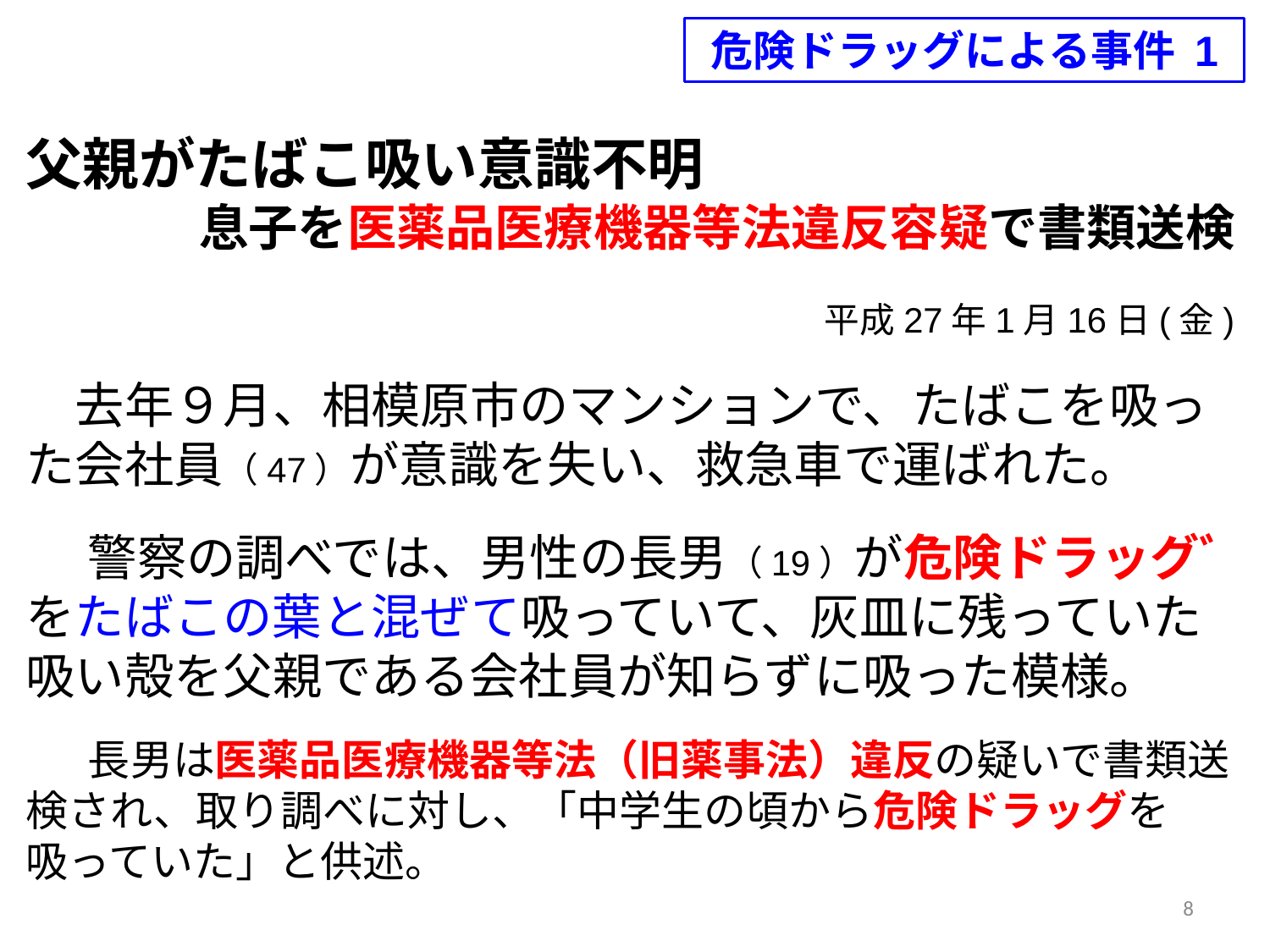

危険ドラッグによる事件 1
父親がたばこ吸い意識不明
息子を医薬品医療機器等法違反容疑で書類送検

 平成27年1月16日(金)

　去年９月、相模原市のマンションで、たばこを吸った会社員（47）が意識を失い、救急車で運ばれた。

 　警察の調べでは、男性の長男（19）が危険ドラッグﾞをたばこの葉と混ぜて吸っていて、灰皿に残っていた吸い殻を父親である会社員が知らずに吸った模様。

 　長男は医薬品医療機器等法（旧薬事法）違反の疑いで書類送検され、取り調べに対し、「中学生の頃から危険ドラッグを吸っていた」と供述。
8